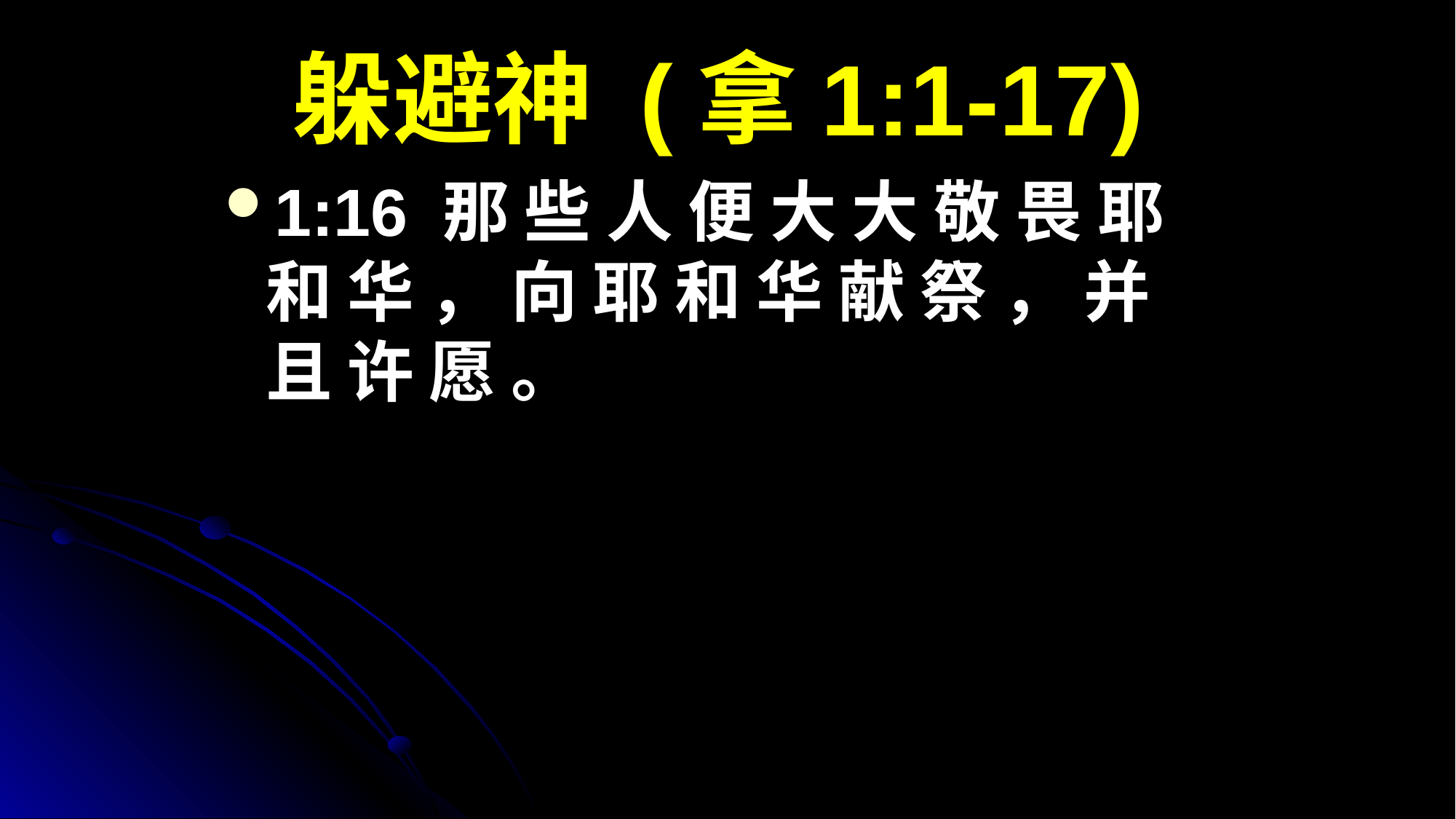

# 躲避神 (拿1:1-17)
1:16 那 些 人 便 大 大 敬 畏 耶 和 华 ， 向 耶 和 华 献 祭 ， 并 且 许 愿 。